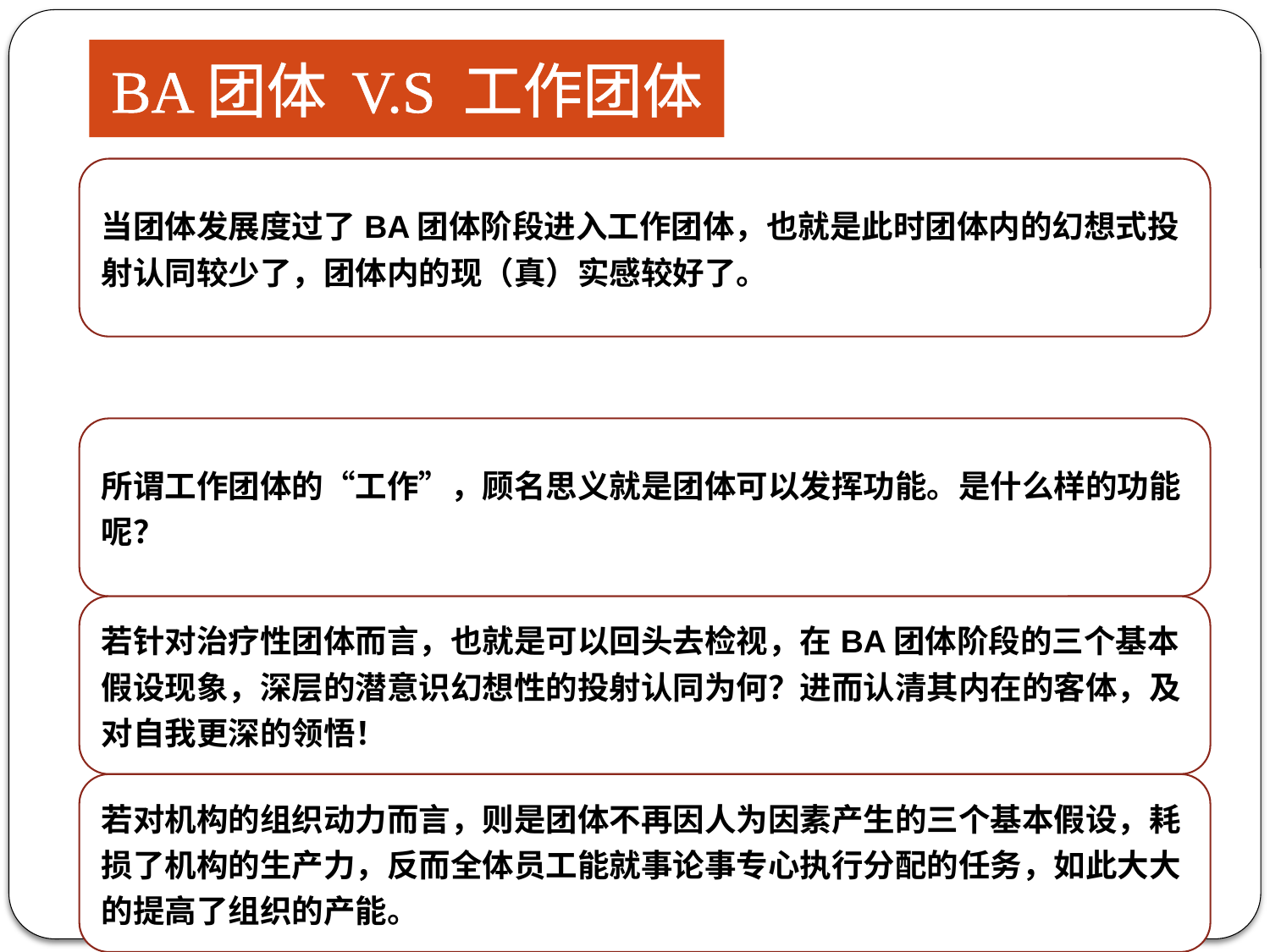

# BA团体 V.S 工作团体
当团体发展度过了BA团体阶段进入工作团体，也就是此时团体内的幻想式投射认同较少了，团体内的现（真）实感较好了。
所谓工作团体的“工作”，顾名思义就是团体可以发挥功能。是什么样的功能呢？
若针对治疗性团体而言，也就是可以回头去检视，在BA团体阶段的三个基本假设现象，深层的潜意识幻想性的投射认同为何？进而认清其内在的客体，及对自我更深的领悟！
若对机构的组织动力而言，则是团体不再因人为因素产生的三个基本假设，耗损了机构的生产力，反而全体员工能就事论事专心执行分配的任务，如此大大的提高了组织的产能。